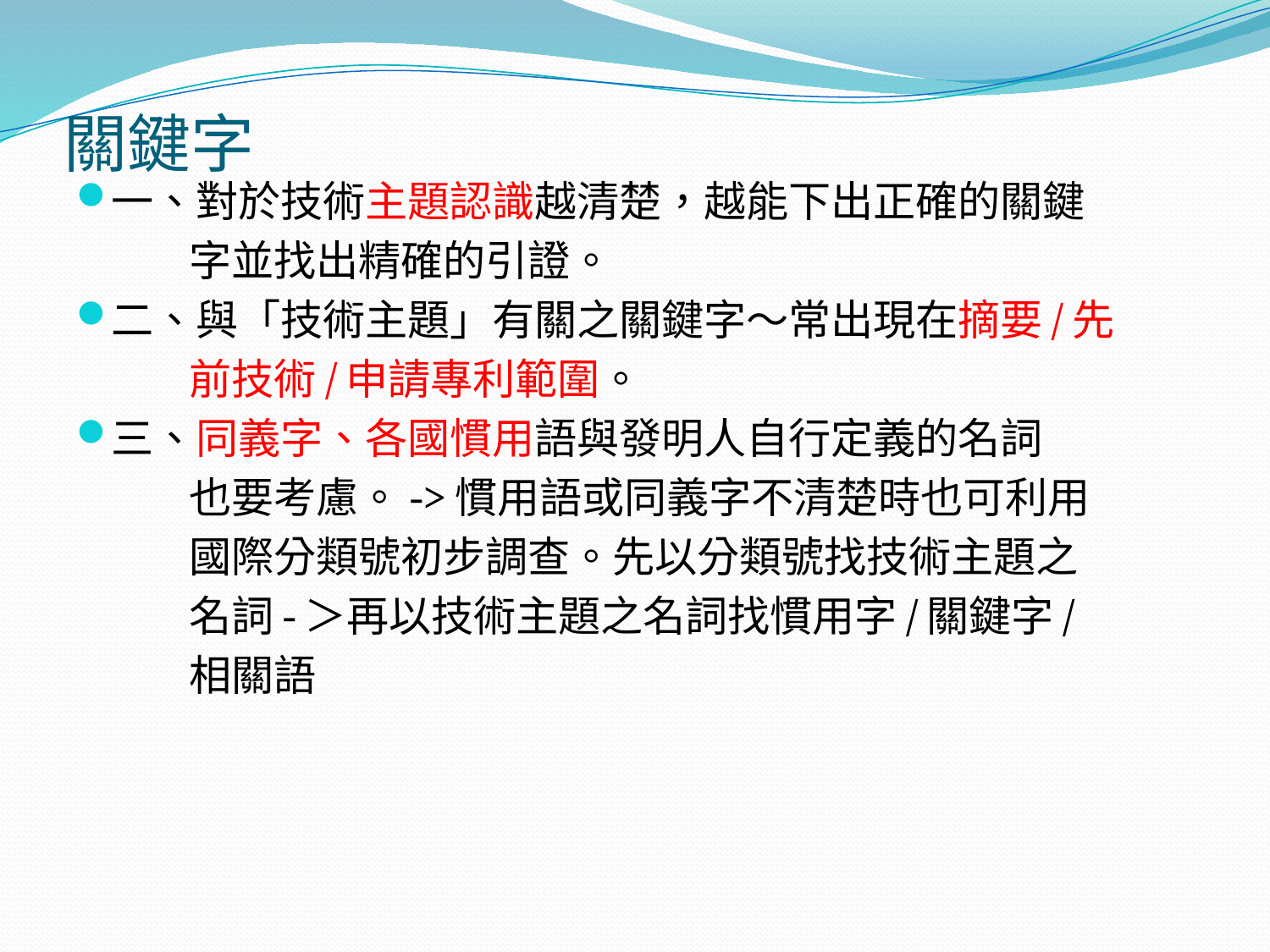

# 關鍵字
一、對於技術主題認識越清楚，越能下出正確的關鍵
           字並找出精確的引證。
二、與「技術主題」有關之關鍵字～常出現在摘要/先
           前技術/申請專利範圍。
三、同義字、各國慣用語與發明人自行定義的名詞
           也要考慮。->慣用語或同義字不清楚時也可利用
           國際分類號初步調查。先以分類號找技術主題之
           名詞-＞再以技術主題之名詞找慣用字/關鍵字/
           相關語